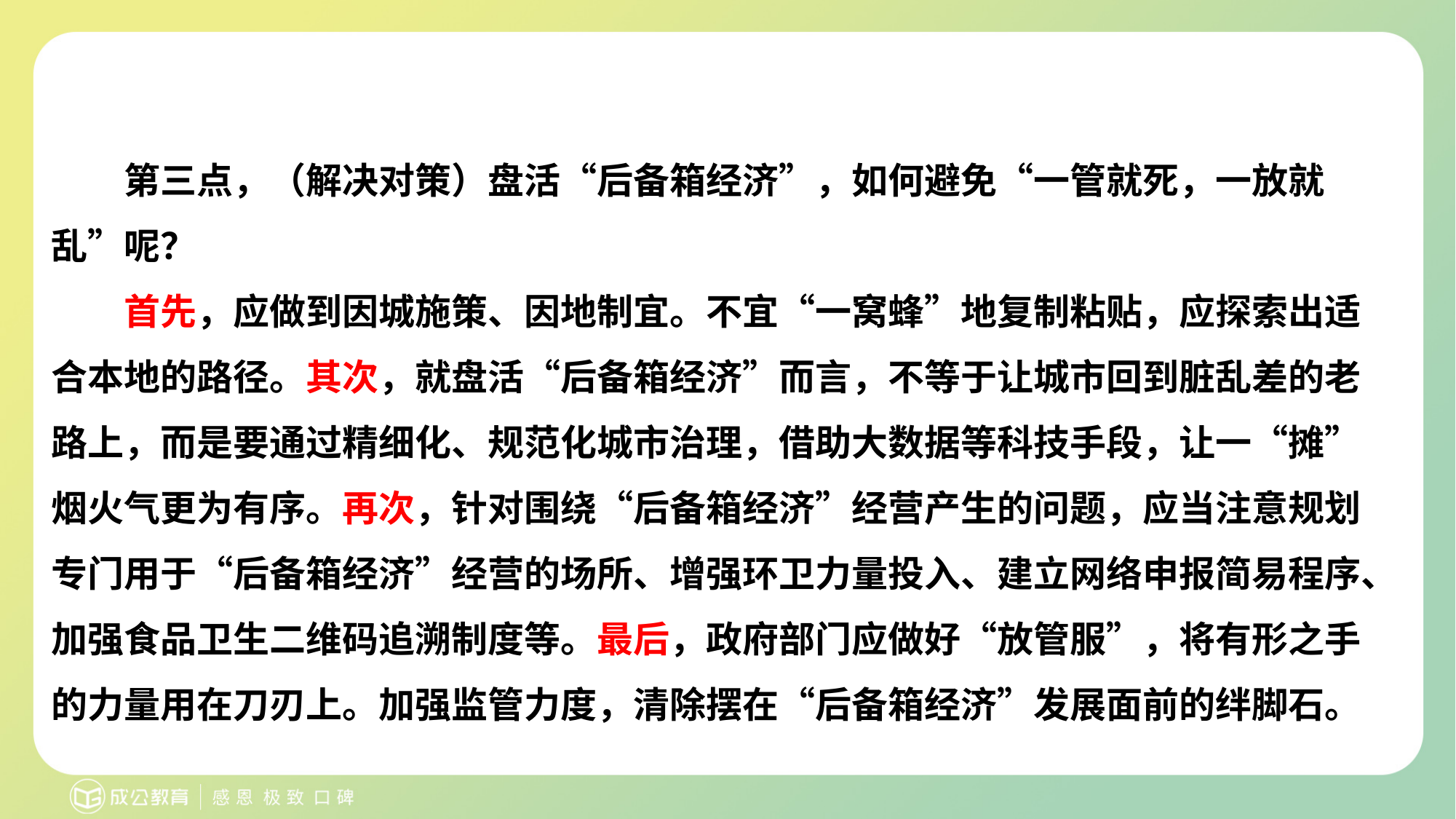

第三点，（解决对策）盘活“后备箱经济”，如何避免“一管就死，一放就乱”呢？
首先，应做到因城施策、因地制宜。不宜“一窝蜂”地复制粘贴，应探索出适合本地的路径。其次，就盘活“后备箱经济”而言，不等于让城市回到脏乱差的老路上，而是要通过精细化、规范化城市治理，借助大数据等科技手段，让一“摊”烟火气更为有序。再次，针对围绕“后备箱经济”经营产生的问题，应当注意规划专门用于“后备箱经济”经营的场所、增强环卫力量投入、建立网络申报简易程序、加强食品卫生二维码追溯制度等。最后，政府部门应做好“放管服”，将有形之手的力量用在刀刃上。加强监管力度，清除摆在“后备箱经济”发展面前的绊脚石。